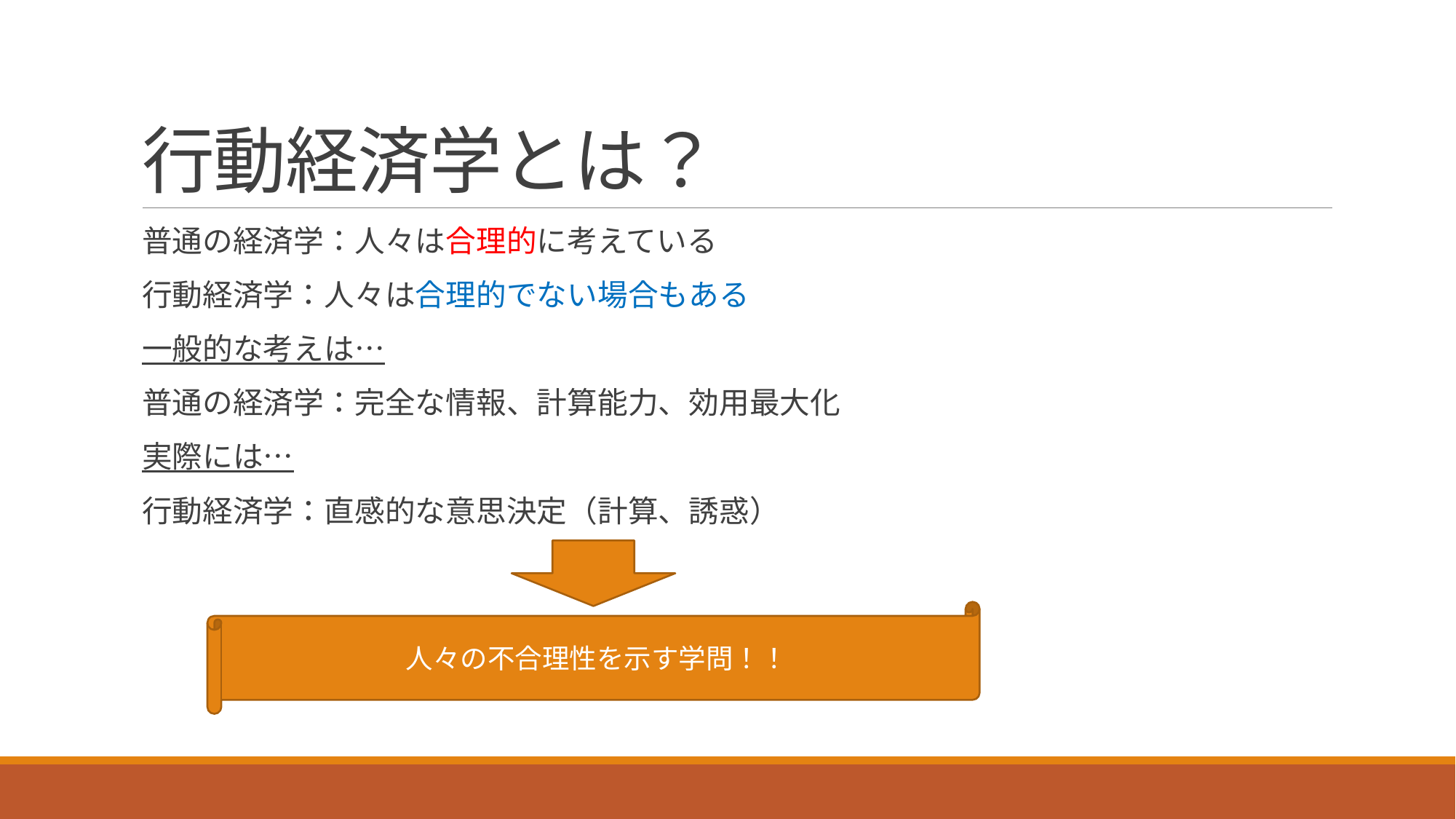

# 行動経済学とは？
普通の経済学：人々は合理的に考えている
行動経済学：人々は合理的でない場合もある
一般的な考えは…
普通の経済学：完全な情報、計算能力、効用最大化
実際には…
行動経済学：直感的な意思決定（計算、誘惑）

人々の不合理性を示す学問！！